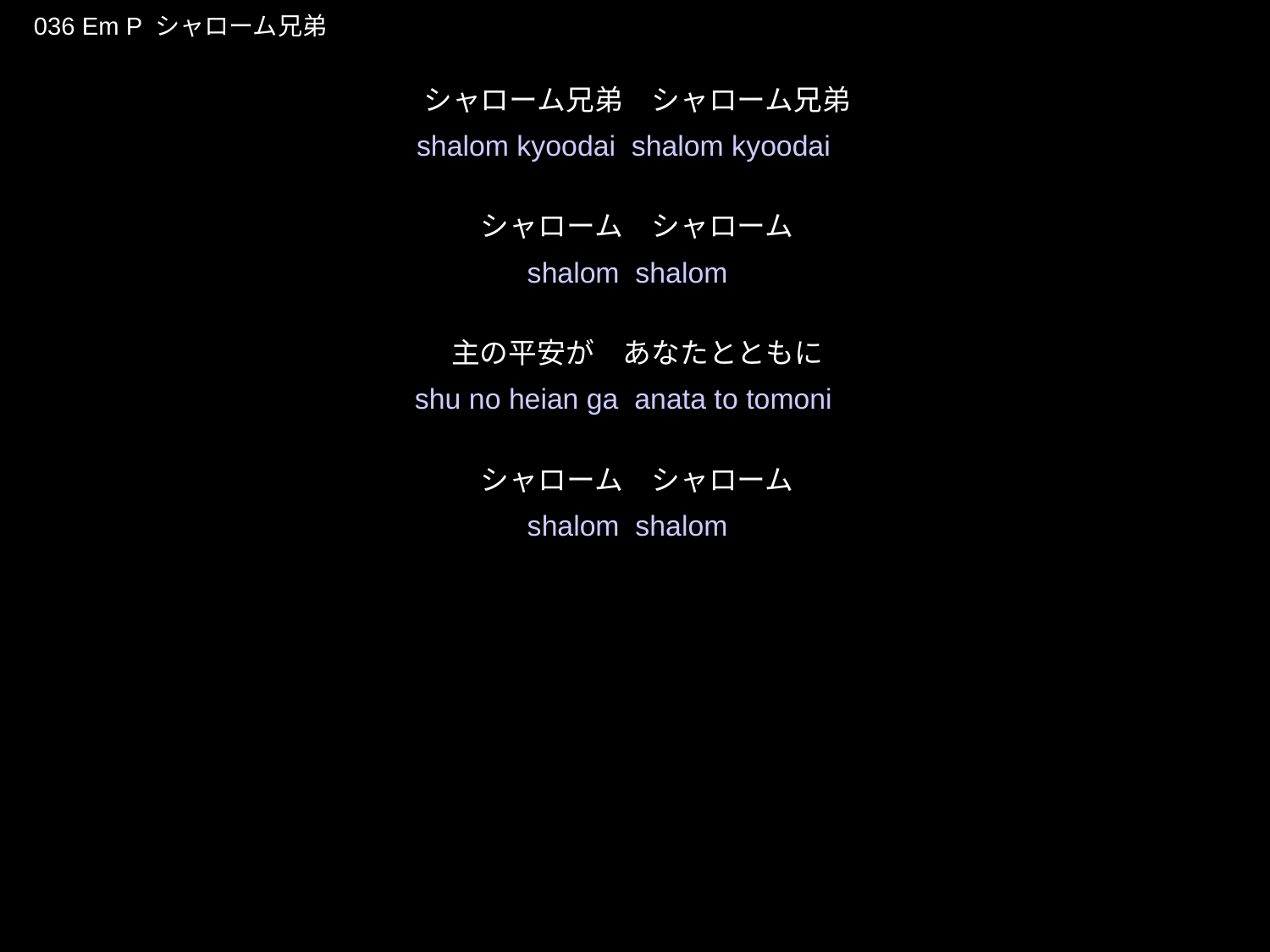

しゃろーむきょうだい
★P
036 Em P シャローム兄弟
シャローム兄弟　シャローム兄弟
シャローム　シャローム
主の平安が　あなたとともに
シャローム　シャローム
★３
shalom kyoodai  shalom kyoodai
shalom  shalom
shu no heian ga  anata to tomoni
shalom  shalom